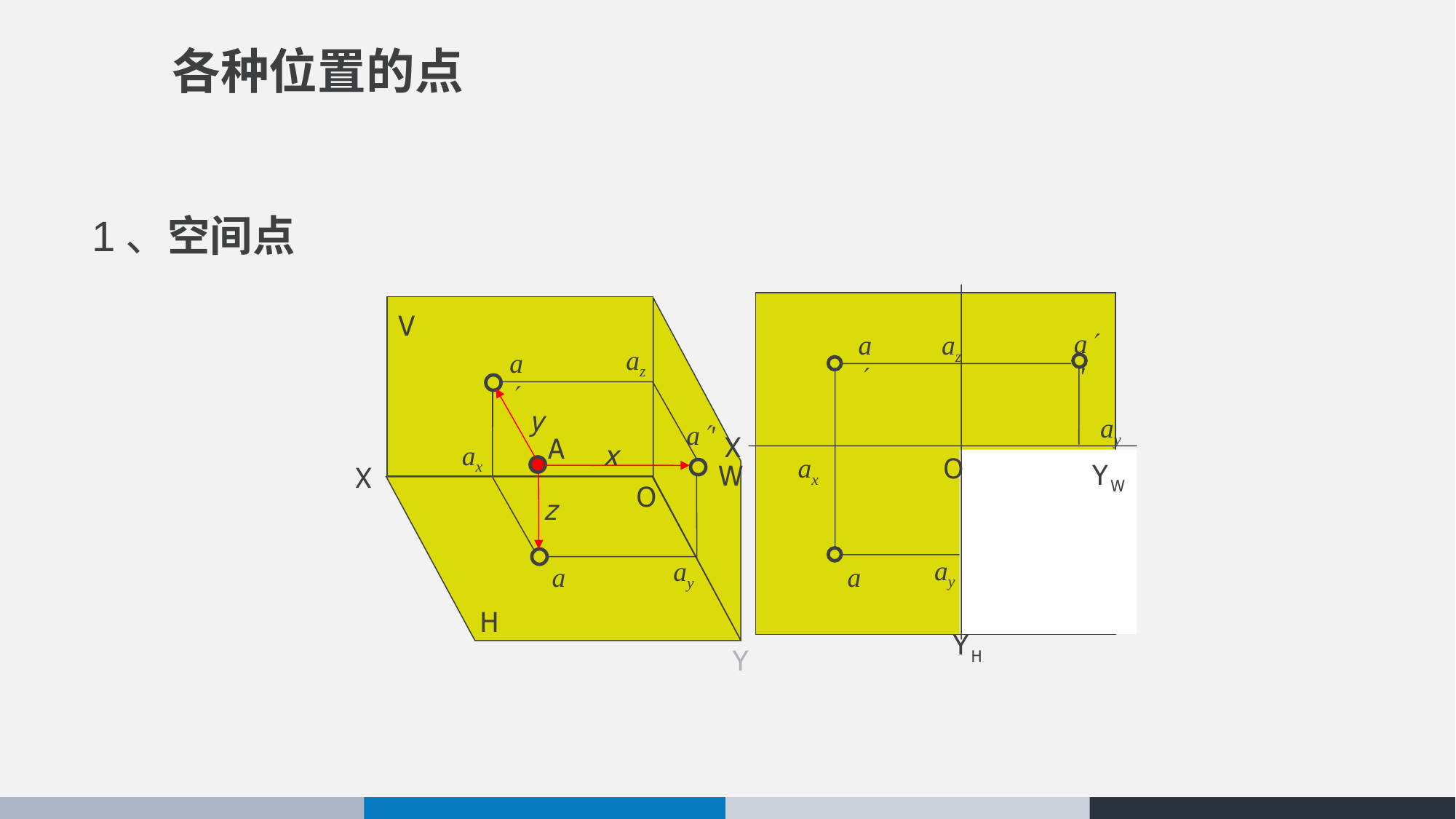

各种位置的点
1、空间点

V
a′'
a′
az
az
a′

y
ay
a′'
X

A
ax
x
ax

O

YW
W
X

O

z

ay

ay
a
a

H
YH
Y